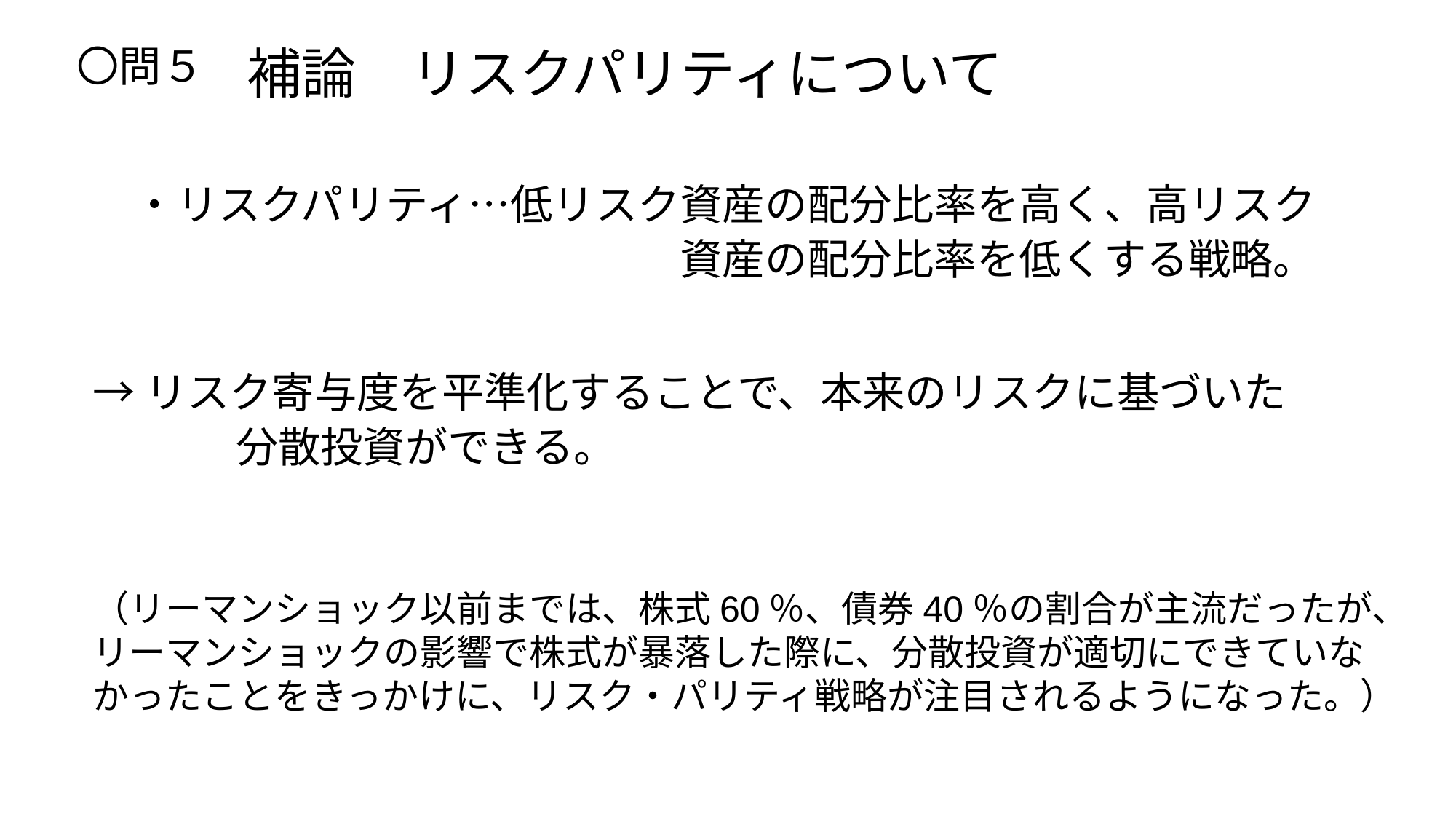

〇問５
補論　リスクパリティについて
・リスクパリティ…低リスク資産の配分比率を高く、高リスク資産の配分比率を低くする戦略。

→リスク寄与度を平準化することで、本来のリスクに基づいた分散投資ができる。

（リーマンショック以前までは、株式60％、債券40％の割合が主流だったが、リーマンショックの影響で株式が暴落した際に、分散投資が適切にできていなかったことをきっかけに、リスク・パリティ戦略が注目されるようになった。）